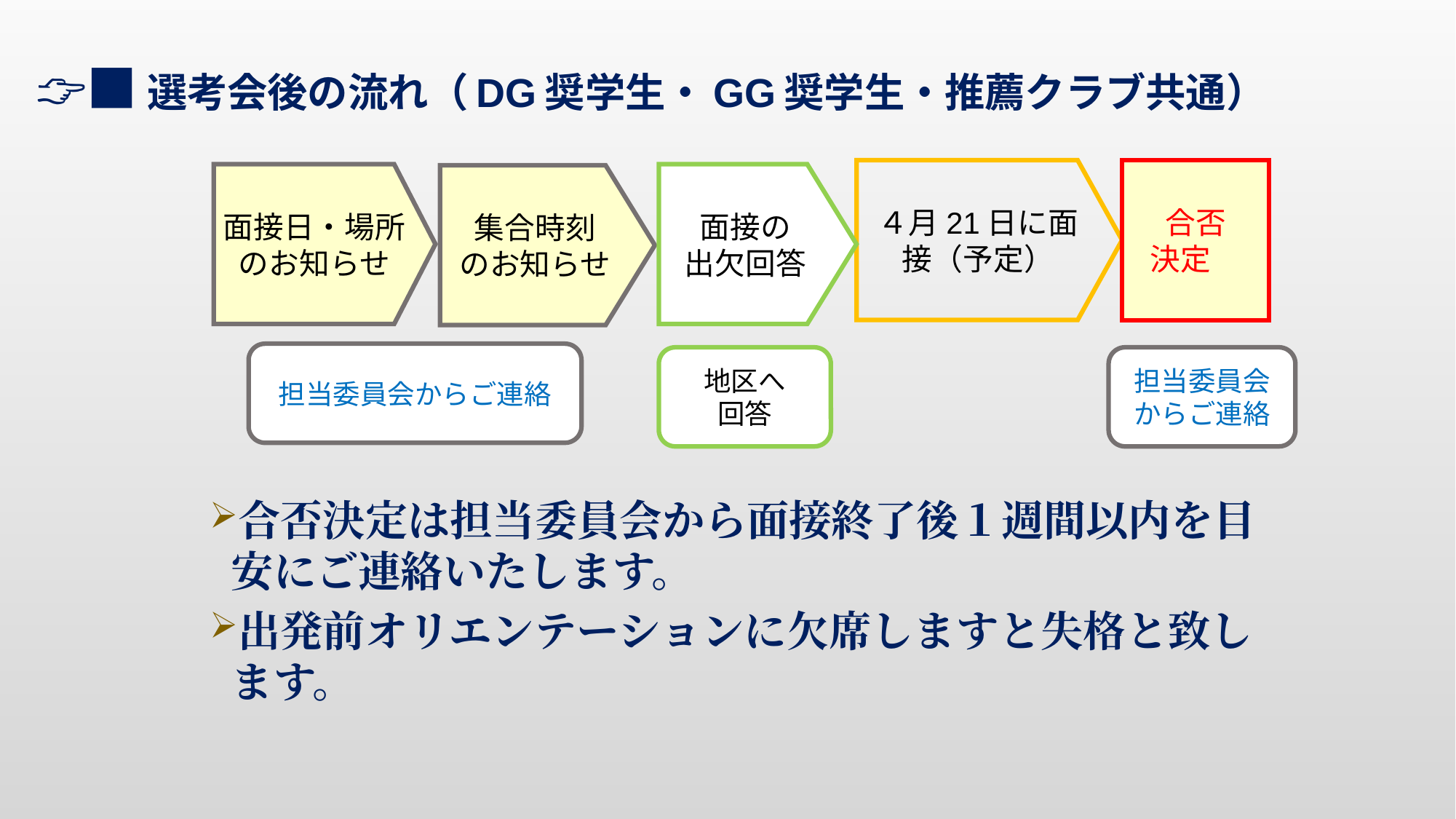

# 👉■選考会後の流れ（DG奨学生・GG奨学生・推薦クラブ共通）
４月21日に面接（予定）
合否
決定
面接日・場所
のお知らせ
面接の
出欠回答
集合時刻
のお知らせ
担当委員会からご連絡
地区へ
回答
担当委員会からご連絡

合否決定は担当委員会から面接終了後１週間以内を目安にご連絡いたします。
出発前オリエンテーションに欠席しますと失格と致します。